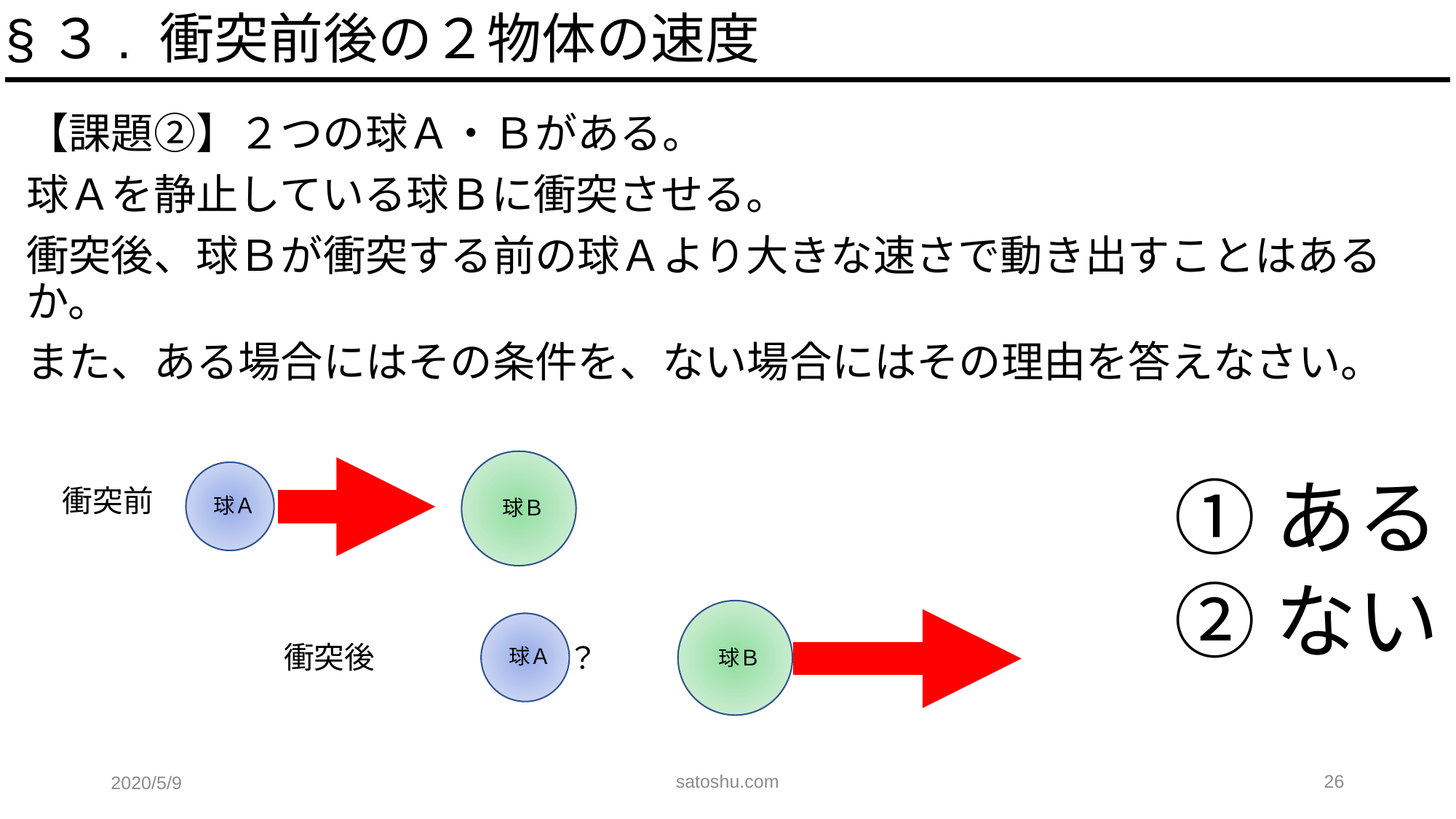

§３. 衝突前後の２物体の速度
【課題②】２つの球Ａ・Ｂがある。
球Ａを静止している球Ｂに衝突させる。
衝突後、球Ｂが衝突する前の球Ａより大きな速さで動き出すことはあるか。
また、ある場合にはその条件を、ない場合にはその理由を答えなさい。

衝突前
球Ａ
球Ｂ

衝突後
？
球Ａ
球Ｂ
①ある
②ない
satoshu.com
26
2020/5/9